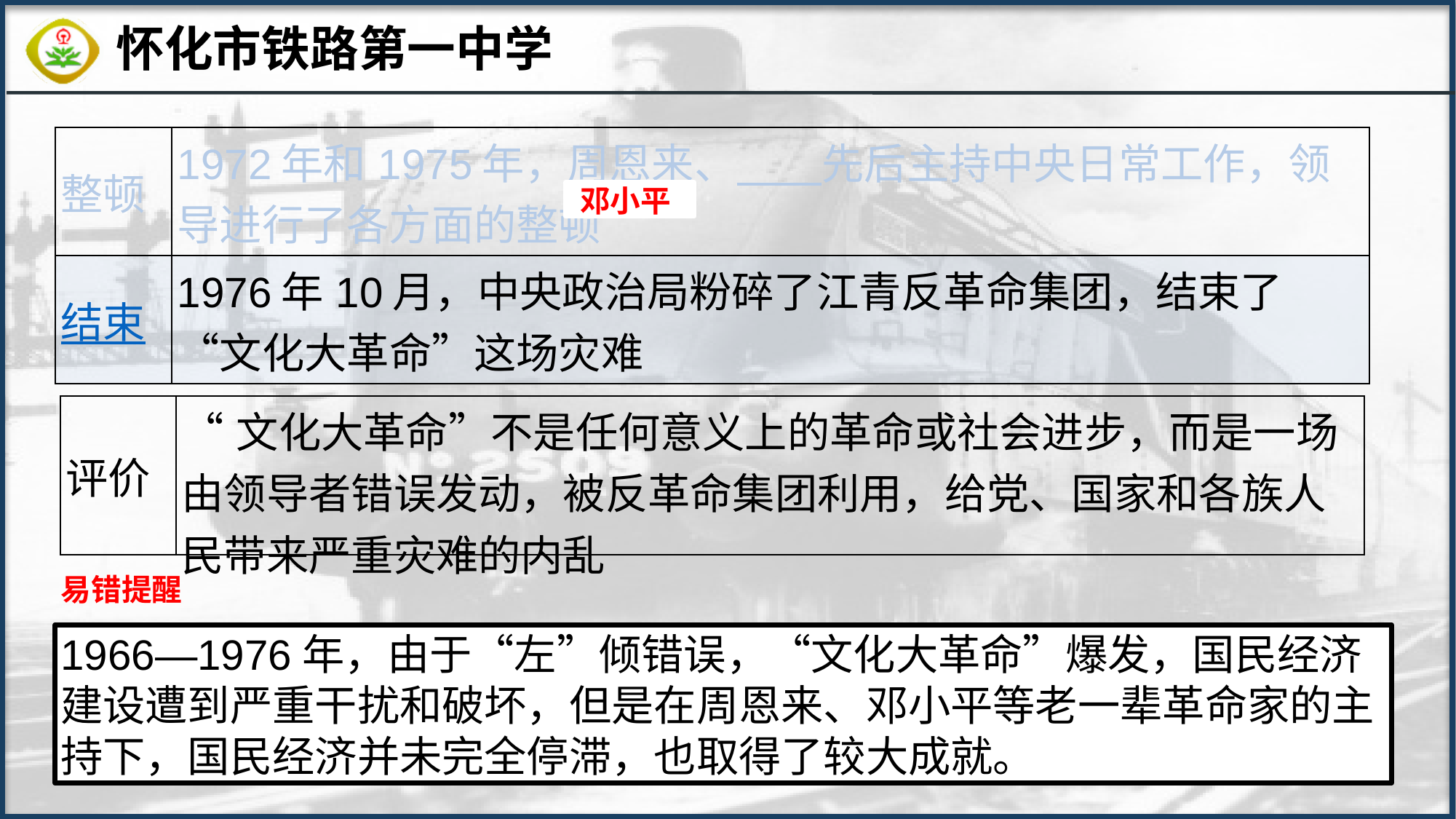

| 整顿 | 1972年和1975年，周恩来、 先后主持中央日常工作，领导进行了各方面的整顿 |
| --- | --- |
| 结束 | 1976年10月，中央政治局粉碎了江青反革命集团，结束了“文化大革命”这场灾难 |
邓小平

| 评价 | “文化大革命”不是任何意义上的革命或社会进步，而是一场由领导者错误发动，被反革命集团利用，给党、国家和各族人民带来严重灾难的内乱 |
| --- | --- |
易错提醒
1966—1976年，由于“左”倾错误，“文化大革命”爆发，国民经济建设遭到严重干扰和破坏，但是在周恩来、邓小平等老一辈革命家的主持下，国民经济并未完全停滞，也取得了较大成就。